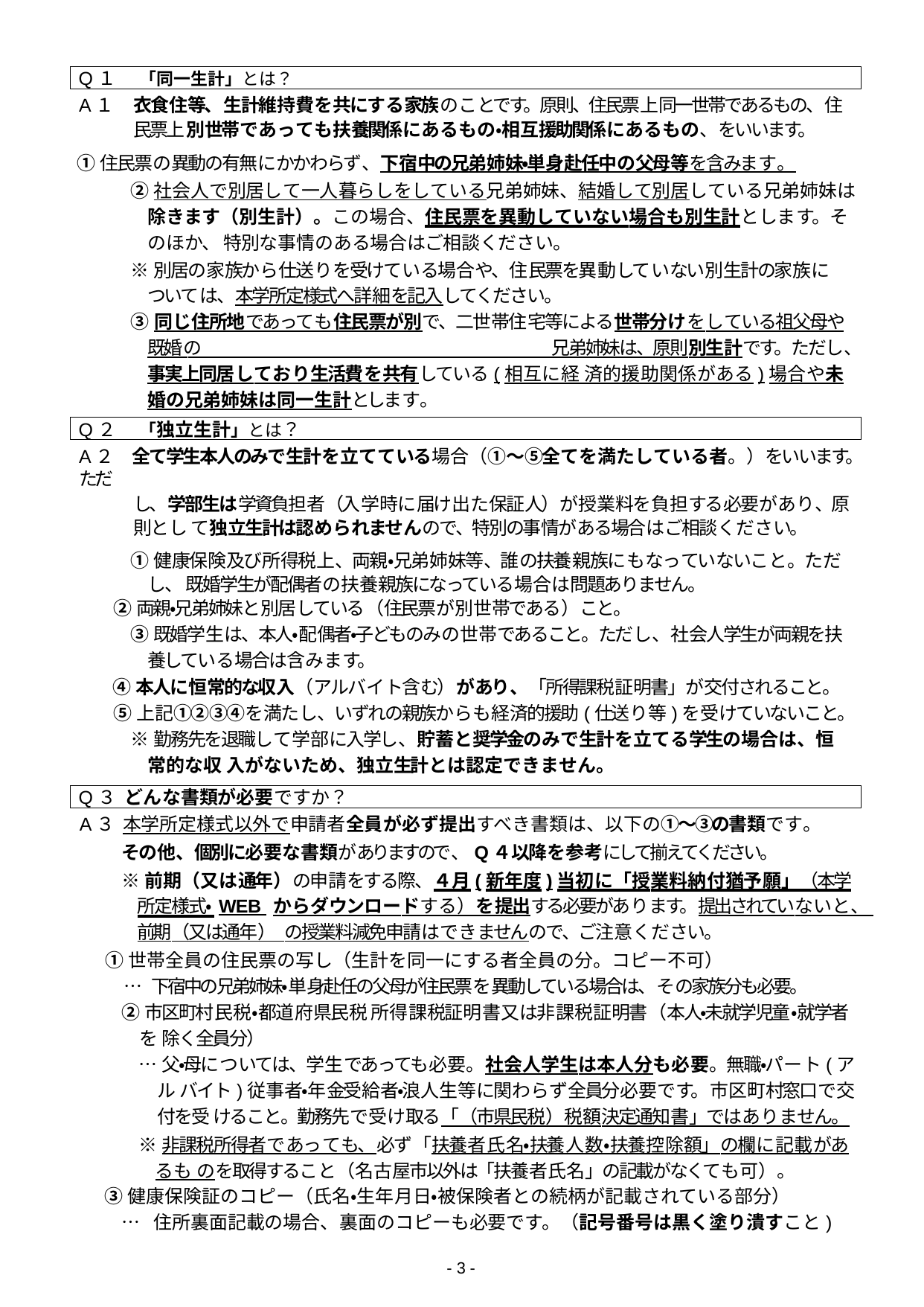

Q１	「同一生計」とは？
A１	衣食住等、生計維持費を共にする家族のことです。原則、住民票上同一世帯であるもの、住民票上 別世帯であっても扶養関係にあるもの・相互援助関係にあるもの、をいいます。
①住民票の異動の有無にかかわらず、下宿中の兄弟姉妹・単身赴任中の父母等を含みます。
②社会人で別居して一人暮らしをしている兄弟姉妹、結婚して別居している兄弟姉妹は 除きます（別生計）。この場合、住民票を異動していない場合も別生計とします。そのほか、 特別な事情のある場合はご相談ください。
※別居の家族から仕送りを受けている場合や、住民票を異動していない別生計の家族について は、本学所定様式へ詳細を記入してください。
③同じ住所地であっても住民票が別で、二世帯住宅等による世帯分けをしている祖父母や既婚の                                                                                                                                                         兄弟姉妹は、原則別生計です。ただし、事実上同居しており生活費を共有している(相互に経 済的援助関係がある)場合や未婚の兄弟姉妹は同一生計とします。
Q２	「独立生計」とは？
A２	全て学生本人のみで生計を立てている場合（①～⑤全てを満たしている者。）をいいます。ただ
し、学部生は学資負担者（入学時に届け出た保証人）が授業料を負担する必要があり、原則とし て独立生計は認められませんので、特別の事情がある場合はご相談ください。
①健康保険及び所得税上、両親・兄弟姉妹等、誰の扶養親族にもなっていないこと。ただし、 既婚学生が配偶者の扶養親族になっている場合は問題ありません。
②両親・兄弟姉妹と別居している（住民票が別世帯である）こと。
③既婚学生は、本人・配偶者・子どものみの世帯であること。ただし、社会人学生が両親を扶 養している場合は含みます。
④本人に恒常的な収入（アルバイト含む）があり、「所得課税証明書」が交付されること。
⑤上記①②③④を満たし、いずれの親族からも経済的援助(仕送り等)を受けていないこと。
※勤務先を退職して学部に入学し、貯蓄と奨学金のみで生計を立てる学生の場合は、恒常的な収 入がないため、独立生計とは認定できません。
Q３ どんな書類が必要ですか？
A３ 本学所定様式以外で申請者全員が必ず提出すべき書類は、以下の①～③の書類です。
その他、個別に必要な書類がありますので、Q４以降を参考にして揃えてください。
※前期（又は通年）の申請をする際、４月(新年度)当初に「授業料納付猶予願」（本学所定様式・ WEB からダウンロードする）を提出する必要があります。提出されていないと、前期（又は通年）  の授業料減免申請はできませんので、ご注意ください。
①世帯全員の住民票の写し（生計を同一にする者全員の分。コピー不可）
… 下宿中の兄弟姉妹・単身赴任の父母が住民票を異動している場合は、その家族分も必要。
②市区町村民税・都道府県民税所得課税証明書又は非課税証明書（本人・未就学児童・就学者を 除く全員分）
…父・母については、学生であっても必要。社会人学生は本人分も必要。無職・パート(アル バイト)従事者・年金受給者・浪人生等に関わらず全員分必要です。市区町村窓口で交付を受 けること。勤務先で受け取る「（市県民税）税額決定通知書」ではありません。
※非課税所得者であっても、必ず「扶養者氏名・扶養人数・扶養控除額」の欄に記載があるも のを取得すること（名古屋市以外は「扶養者氏名」の記載がなくても可）。
③健康保険証のコピー（氏名・生年月日・被保険者との続柄が記載されている部分）
… 住所裏面記載の場合、裏面のコピーも必要です。（記号番号は黒く塗り潰すこと)
- 3 -